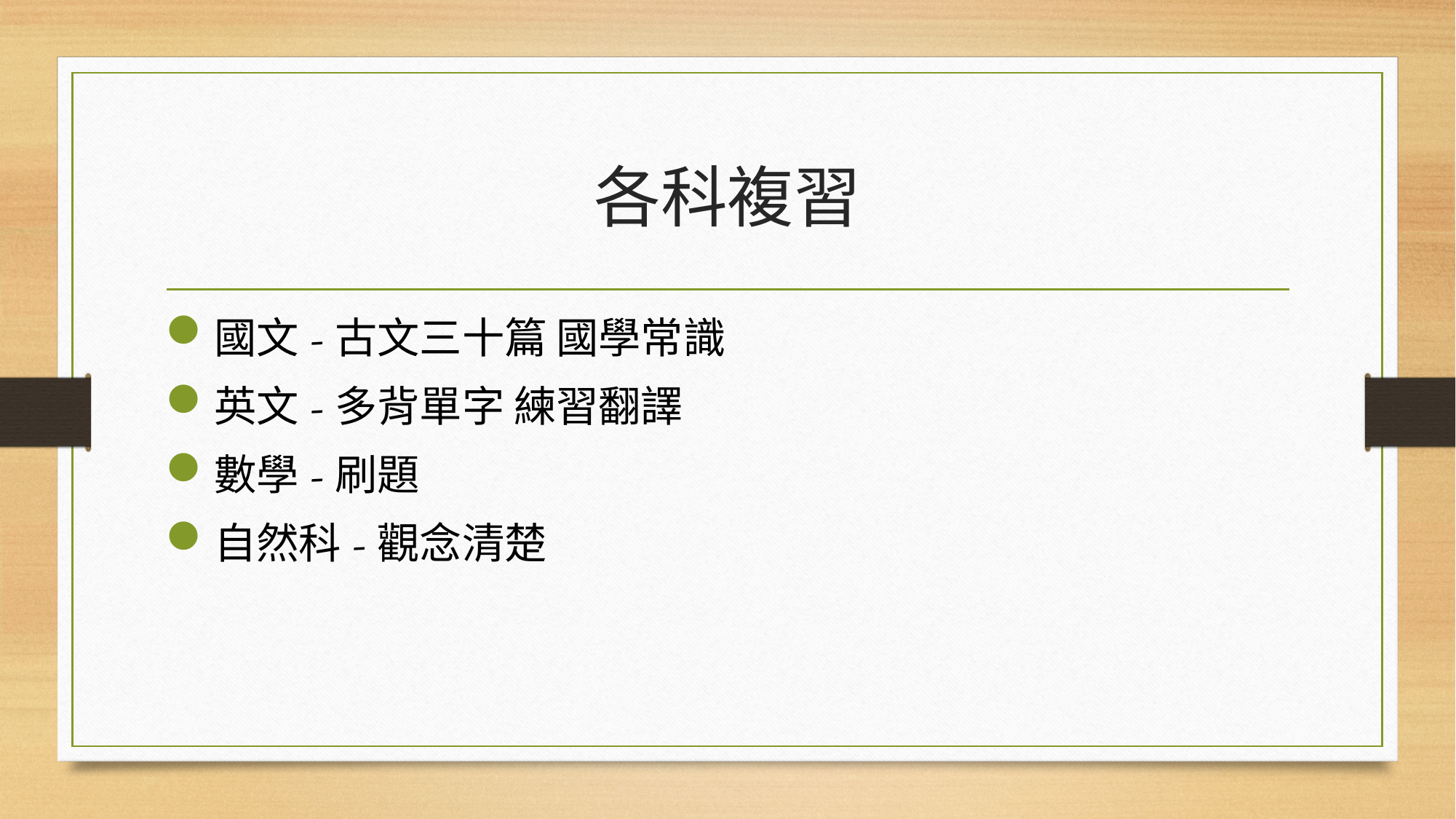

# 各科複習
國文-古文三十篇 國學常識
英文-多背單字 練習翻譯
數學-刷題
自然科-觀念清楚